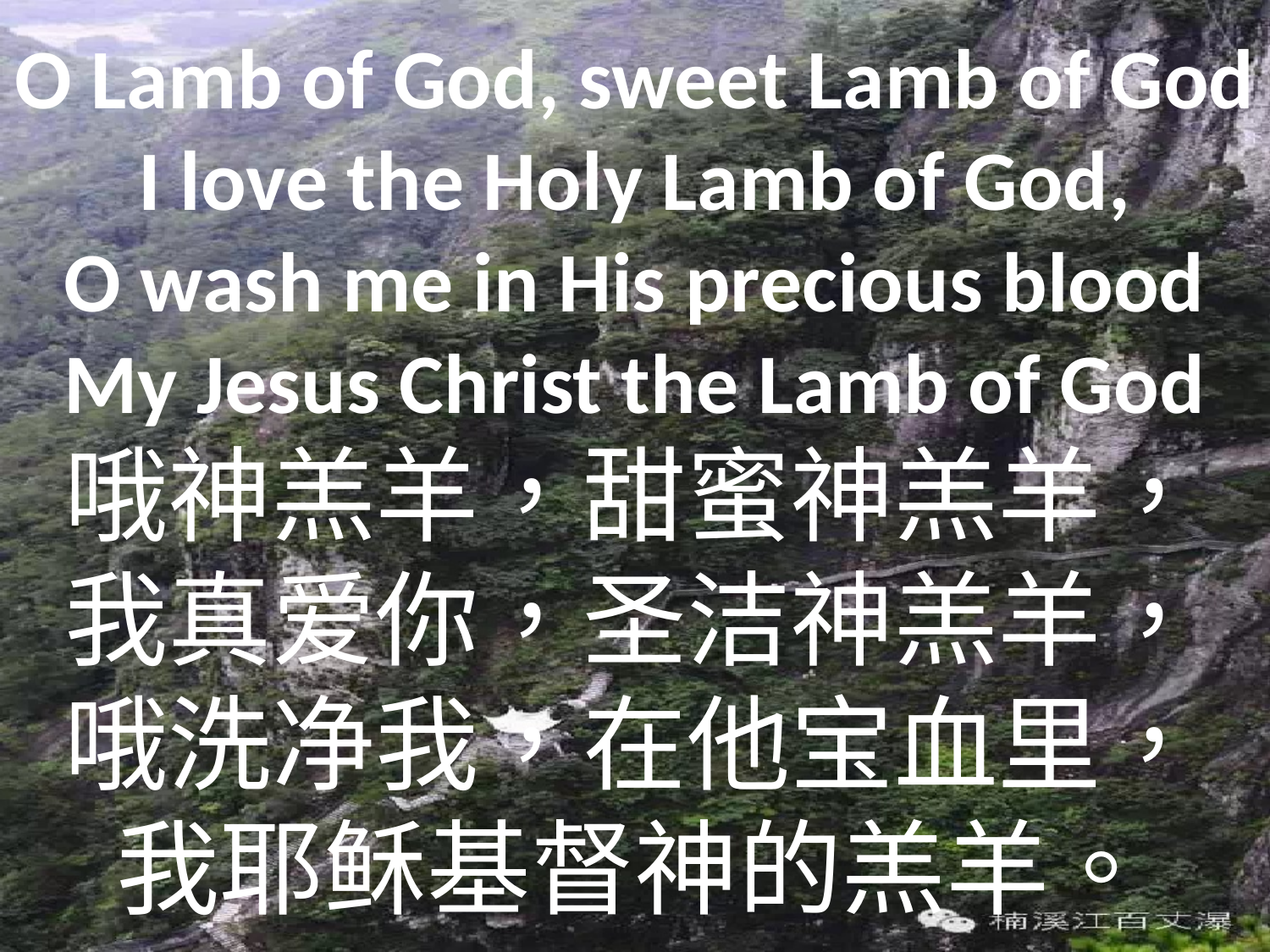

# O Lamb of God, sweet Lamb of God I love the Holy Lamb of God, O wash me in His precious blood My Jesus Christ the Lamb of God 哦神羔羊，甜蜜神羔羊， 我真爱你，圣洁神羔羊， 哦洗净我，在他宝血里， 我耶稣基督神的羔羊。